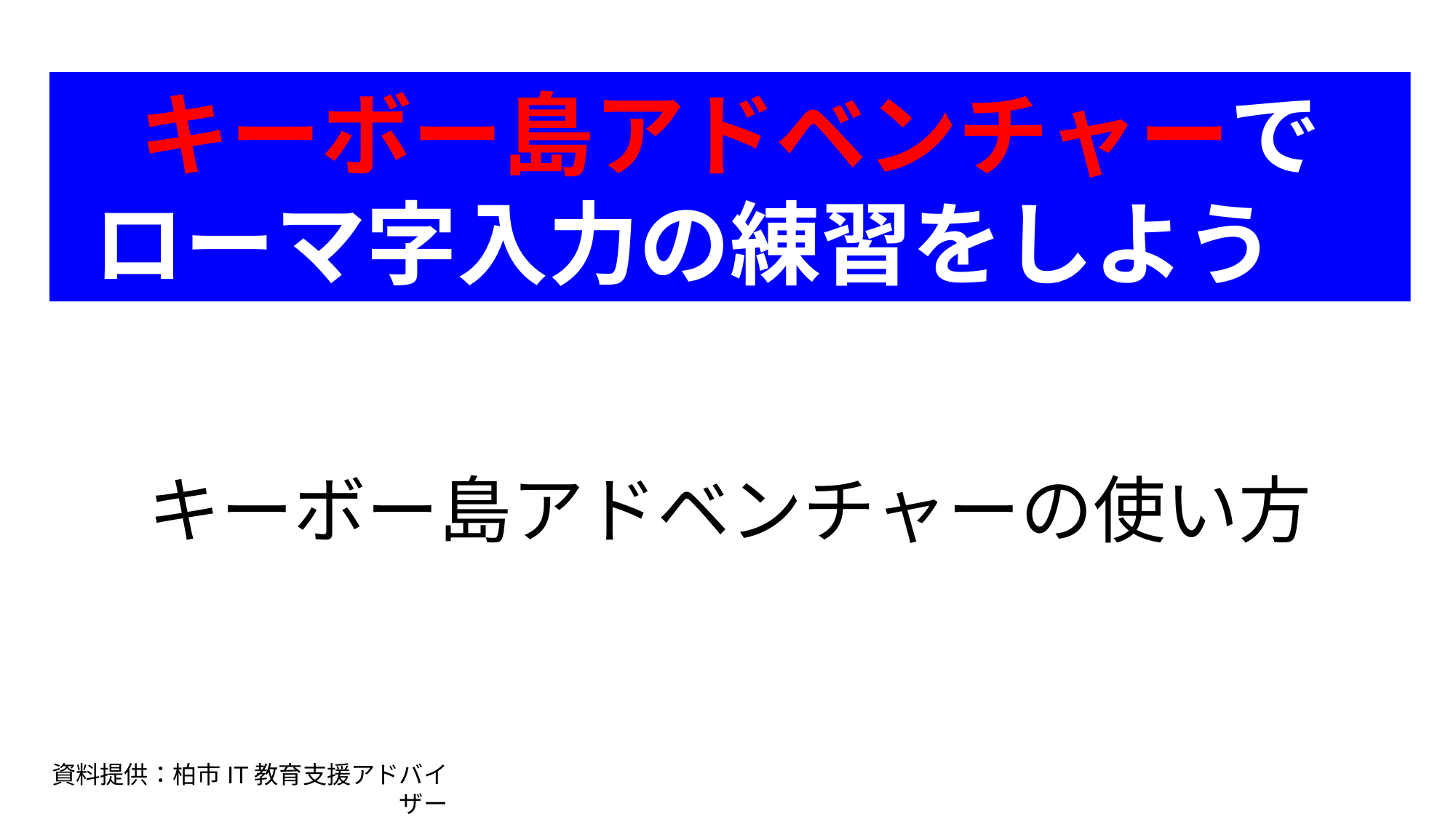

キーボー島アドベンチャーで
ローマ字入力の練習をしよう
キーボー島アドベンチャーの使い方
資料提供：柏市IT教育支援アドバイザー